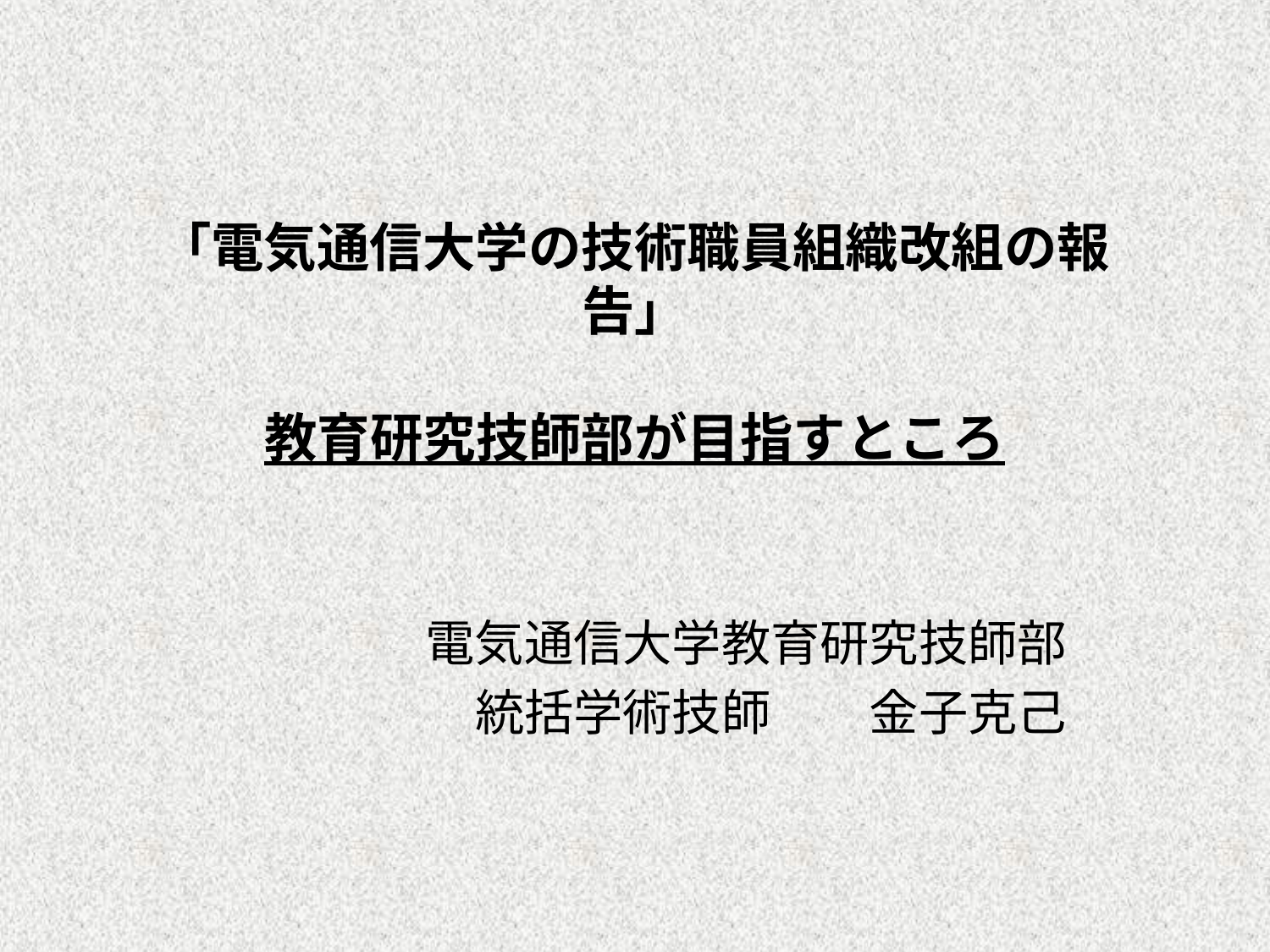

# 「電気通信大学の技術職員組織改組の報告」 教育研究技師部が目指すところ
電気通信大学教育研究技師部
統括学術技師　　金子克己